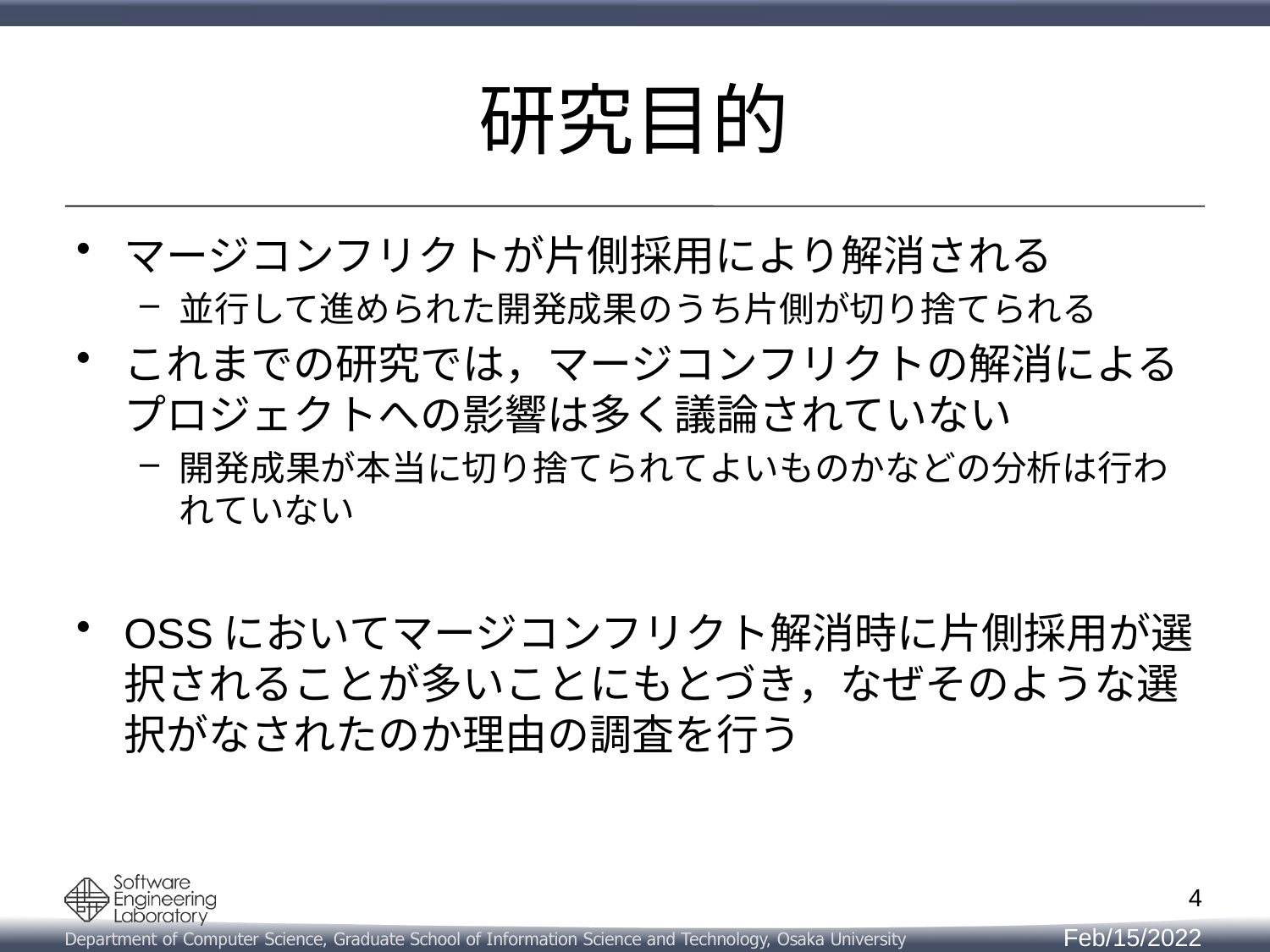

# 研究目的
マージコンフリクトが片側採用により解消される
並行して進められた開発成果のうち片側が切り捨てられる
これまでの研究では，マージコンフリクトの解消によるプロジェクトへの影響は多く議論されていない
開発成果が本当に切り捨てられてよいものかなどの分析は行われていない

OSSにおいてマージコンフリクト解消時に片側採用が選択されることが多いことにもとづき，なぜそのような選択がなされたのか理由の調査を行う

4
Feb/15/2022